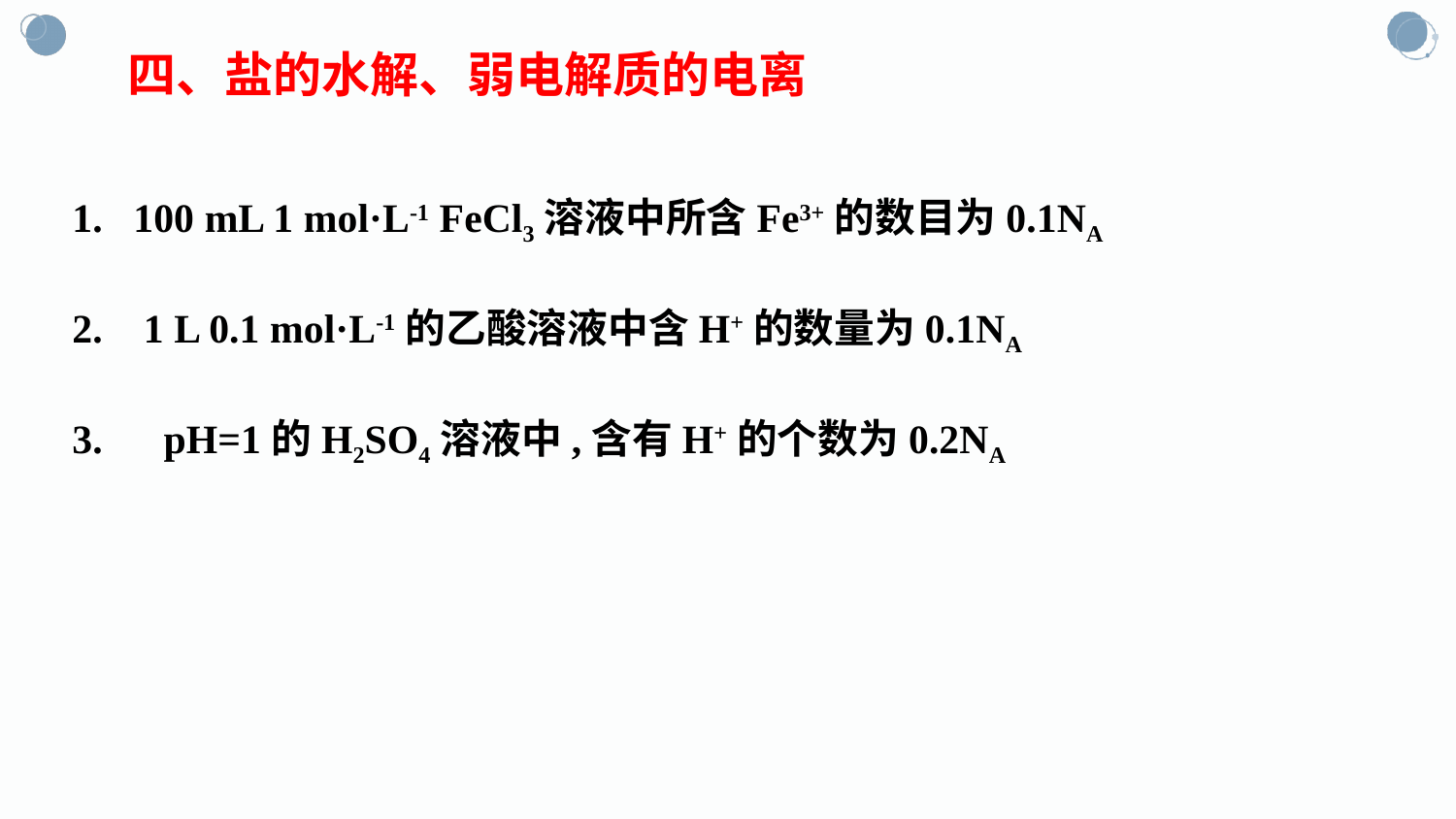

四、盐的水解、弱电解质的电离

1.   100 mL 1 mol·L-1 FeCl3溶液中所含Fe3+的数目为0.1NA
2.    1 L 0.1 mol·L-1的乙酸溶液中含H+的数量为0.1NA
3.      pH=1的H2SO4溶液中,含有H+的个数为0.2NA